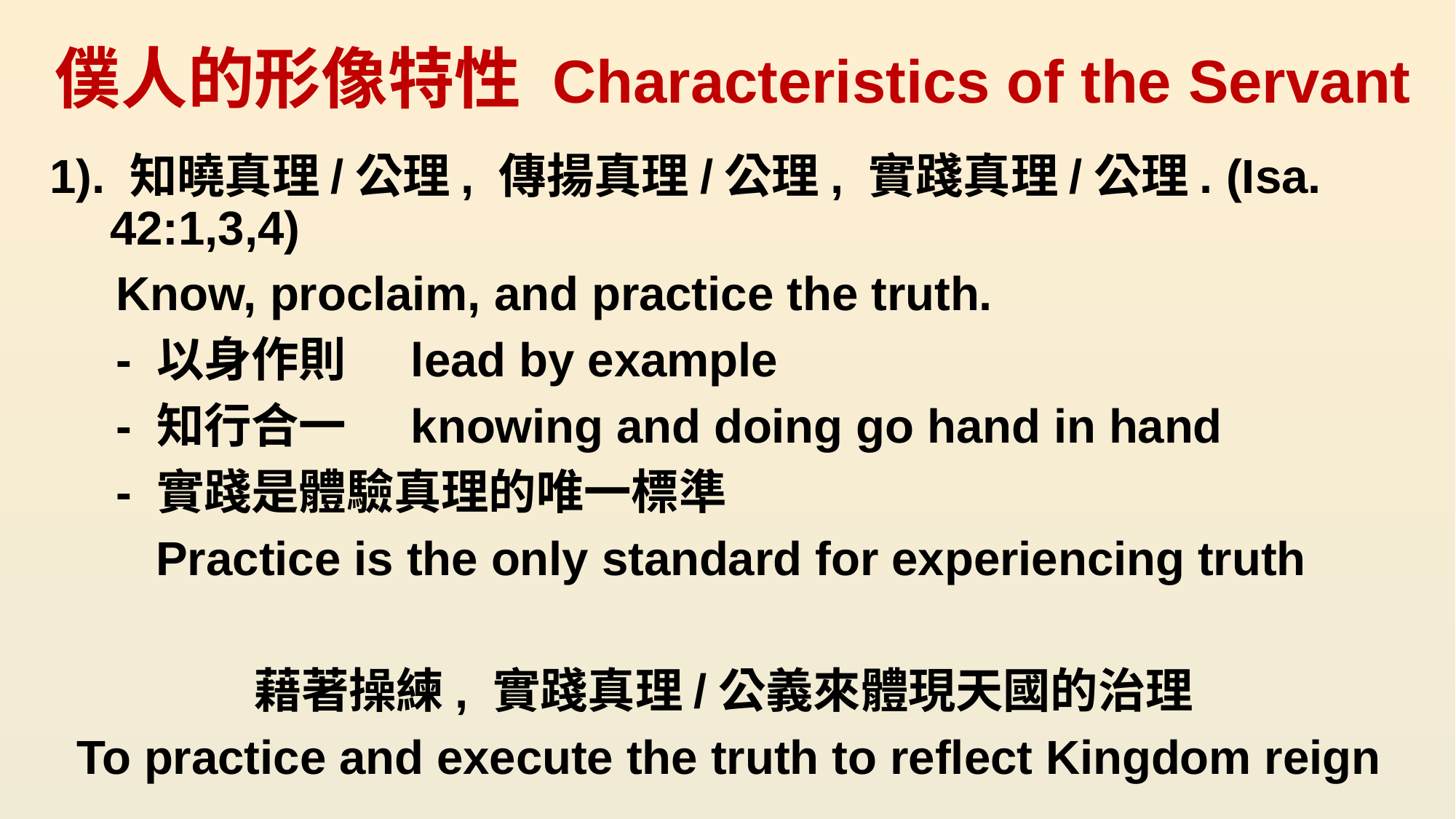

# 僕人的形像特性 Characteristics of the Servant
1). 知曉真理/公理, 傳揚真理/公理, 實踐真理/公理. (Isa. 42:1,3,4)
     Know, proclaim, and practice the truth.
     - 以身作則     lead by example
     - 知行合一     knowing and doing go hand in hand
     - 實踐是體驗真理的唯一標準
        Practice is the only standard for experiencing truth

藉著操練, 實踐真理/公義來體現天國的治理
To practice and execute the truth to reflect Kingdom reign